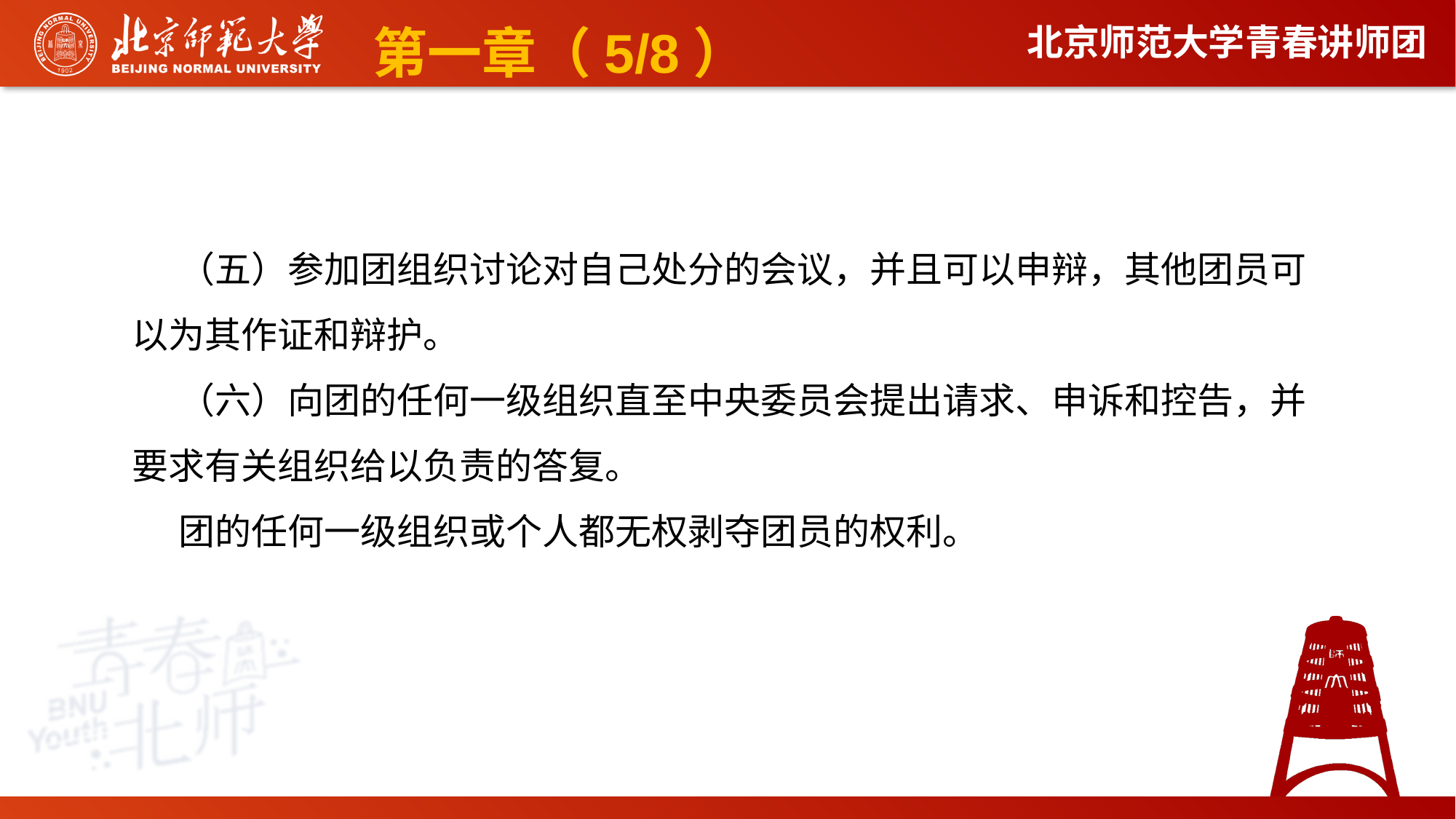

第一章（5/8）

（五）参加团组织讨论对自己处分的会议，并且可以申辩，其他团员可以为其作证和辩护。
（六）向团的任何一级组织直至中央委员会提出请求、申诉和控告，并要求有关组织给以负责的答复。
团的任何一级组织或个人都无权剥夺团员的权利。